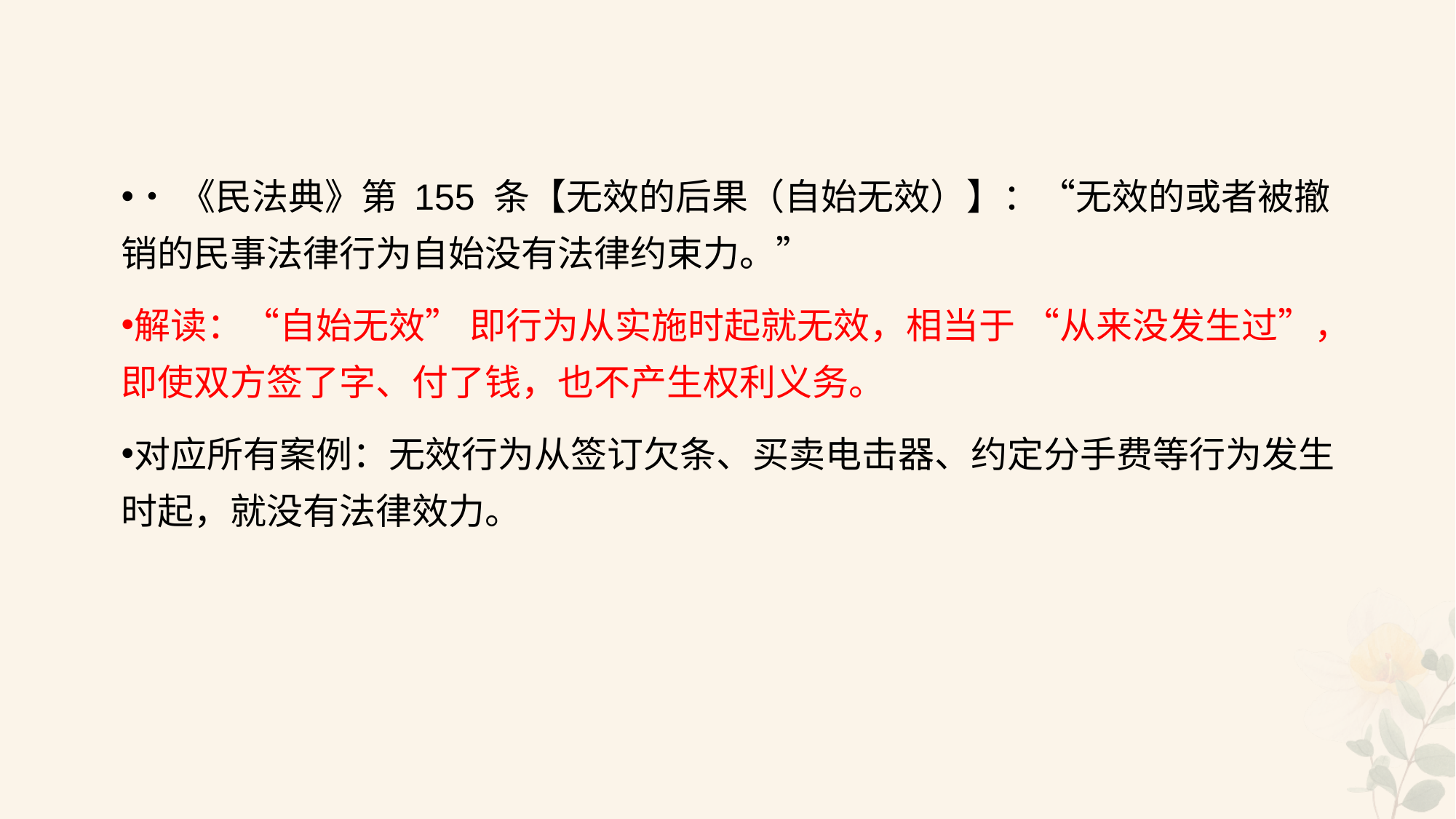

#
•《民法典》第 155 条【无效的后果（自始无效）】：“无效的或者被撤销的民事法律行为自始没有法律约束力。”
解读：“自始无效” 即行为从实施时起就无效，相当于 “从来没发生过”，即使双方签了字、付了钱，也不产生权利义务。
对应所有案例：无效行为从签订欠条、买卖电击器、约定分手费等行为发生时起，就没有法律效力。